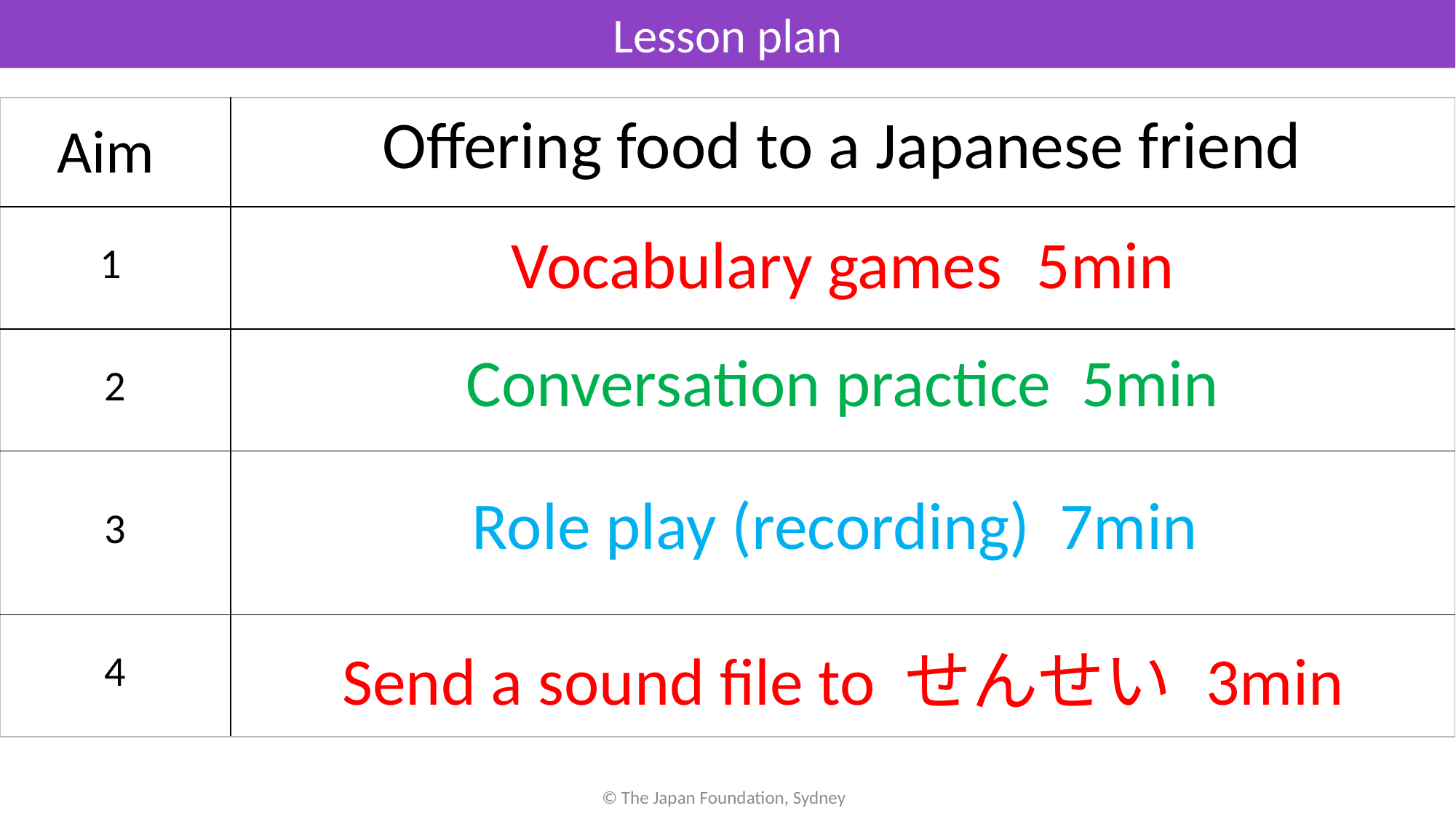

Lesson plan
| Aim | Offering food to a Japanese friend |
| --- | --- |
| 1 | Vocabulary games 5min |
| 2 | Conversation practice 5min |
| 3 | Role play (recording) 7min |
| 4 | Send a sound file to せんせい 3min |
© The Japan Foundation, Sydney